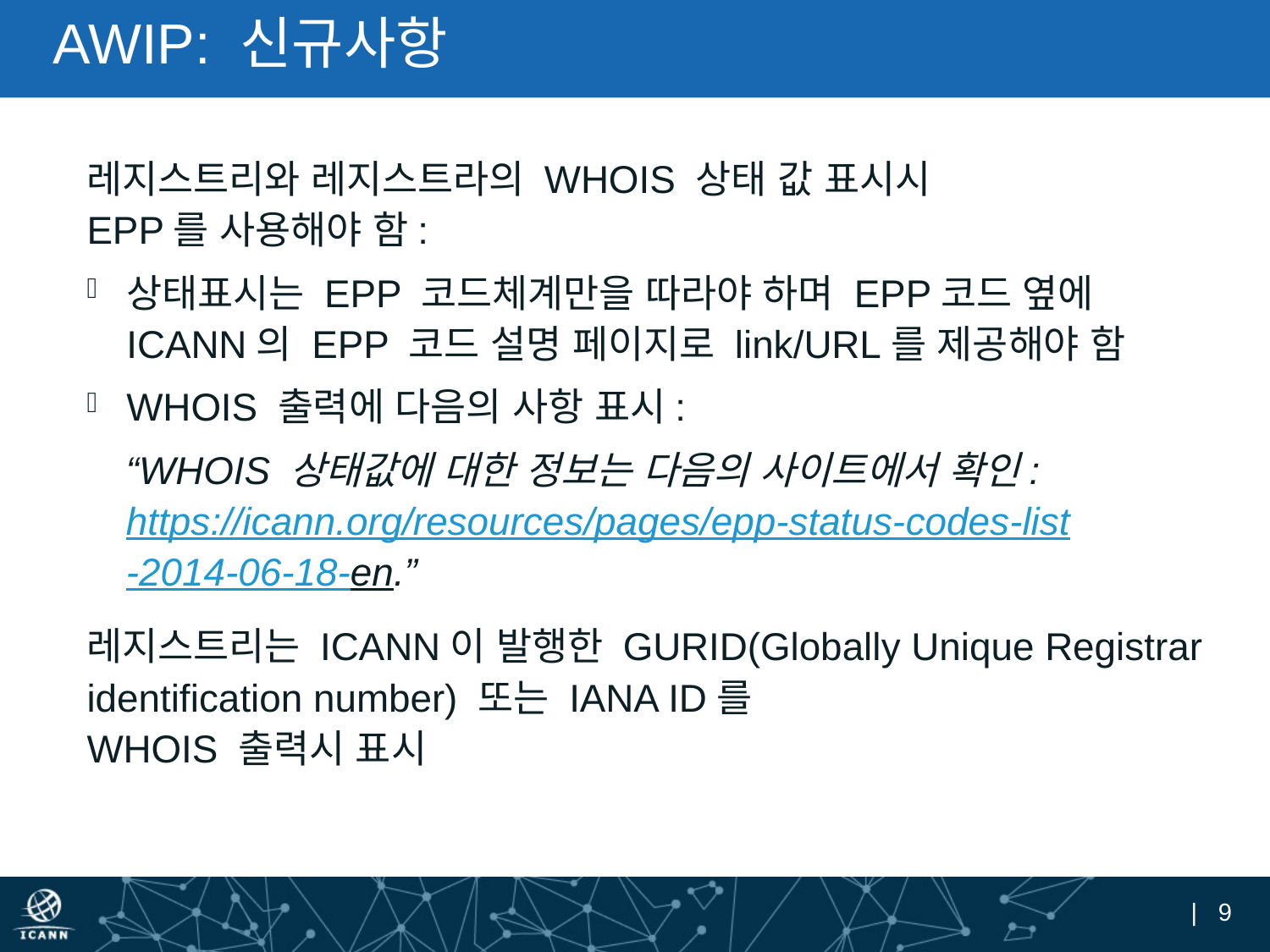

# AWIP: 신규사항
레지스트리와 레지스트라의 WHOIS 상태 값 표시시
EPP를 사용해야 함:

상태표시는 EPP 코드체계만을 따라야 하며 EPP코드 옆에 ICANN의 EPP 코드 설명 페이지로 link/URL를 제공해야 함

WHOIS 출력에 다음의 사항 표시:

“WHOIS 상태값에 대한 정보는 다음의 사이트에서 확인:
https://icann.org/resources/pages/epp-status-codes-list-2014-06-18-en.”

레지스트리는 ICANN이 발행한 GURID(Globally Unique Registrar identification number) 또는 IANA ID를
WHOIS 출력시 표시